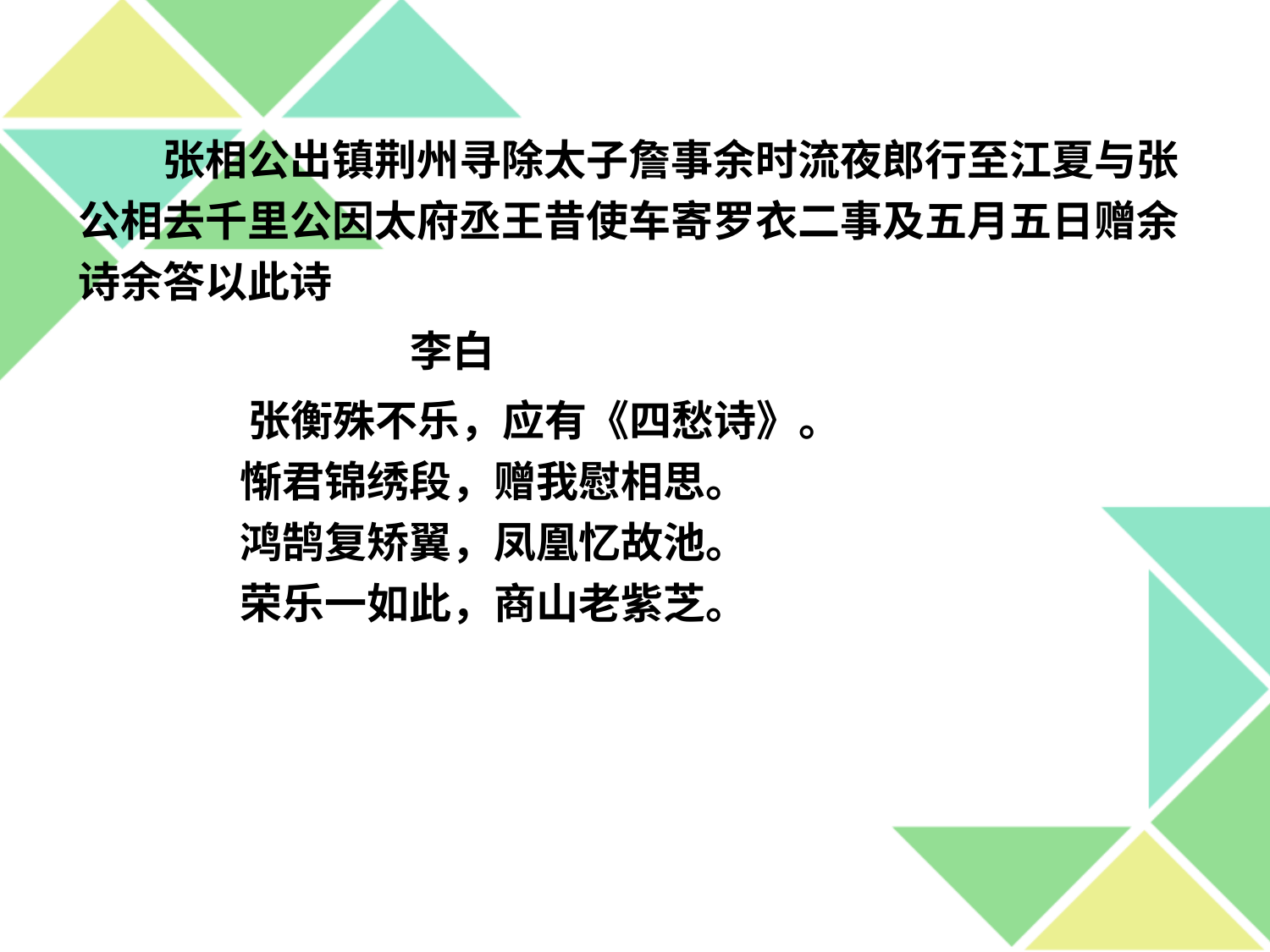

张相公出镇荆州寻除太子詹事余时流夜郎行至江夏与张公相去千里公因太府丞王昔使车寄罗衣二事及五月五日赠余诗余答以此诗
                                  李白
                 张衡殊不乐，应有《四愁诗》。
                 惭君锦绣段，赠我慰相思。
                 鸿鹄复矫翼，凤凰忆故池。
                 荣乐一如此，商山老紫芝。